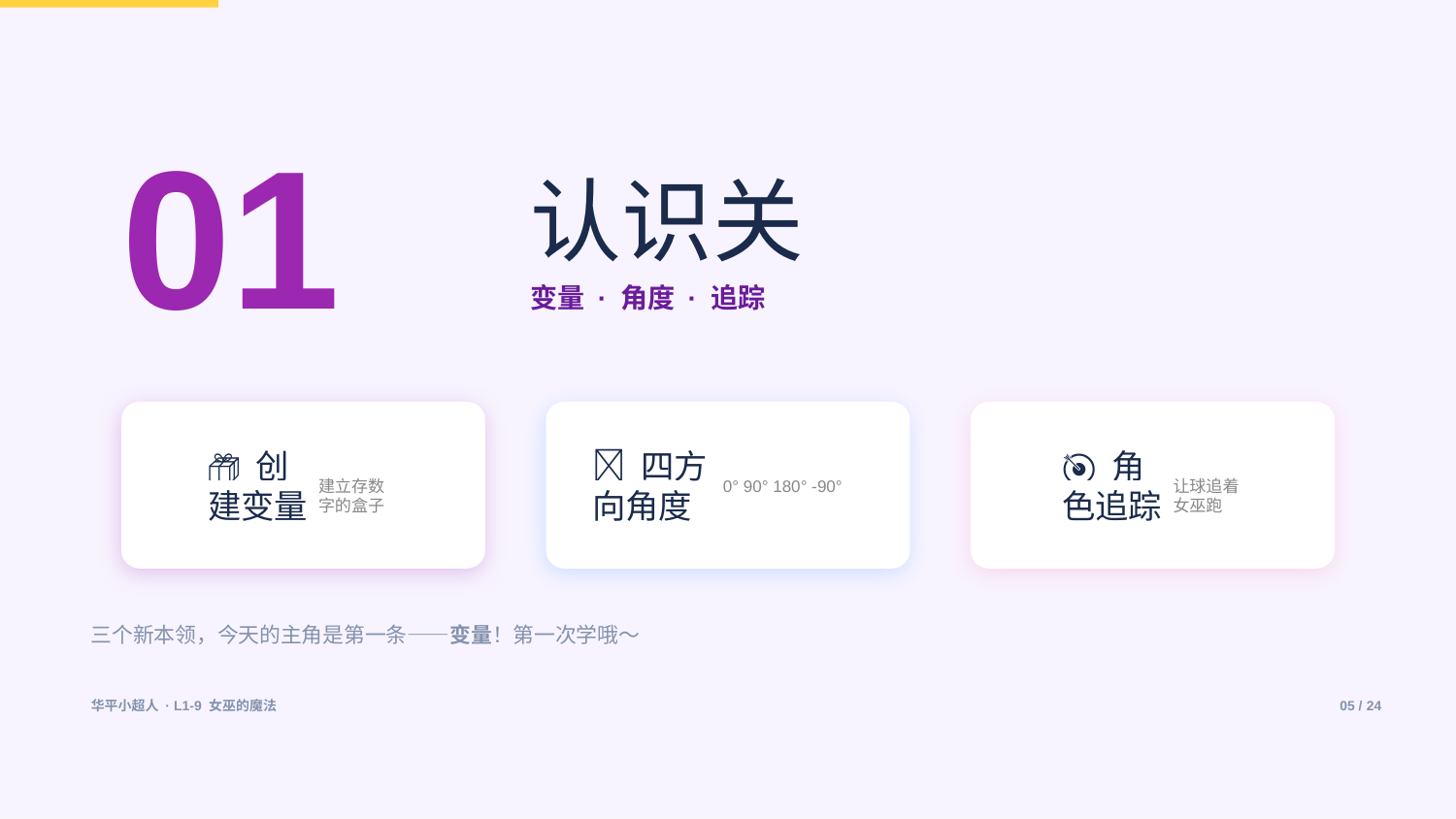

01
认识关
变量 · 角度 · 追踪

📦 创建变量
🧭 四方向角度
🎯 角色追踪
建立存数字的盒子
0° 90° 180° -90°
让球追着女巫跑
三个新本领，今天的主角是第一条——变量！第一次学哦～
华平小超人 · L1-9 女巫的魔法
05 / 24